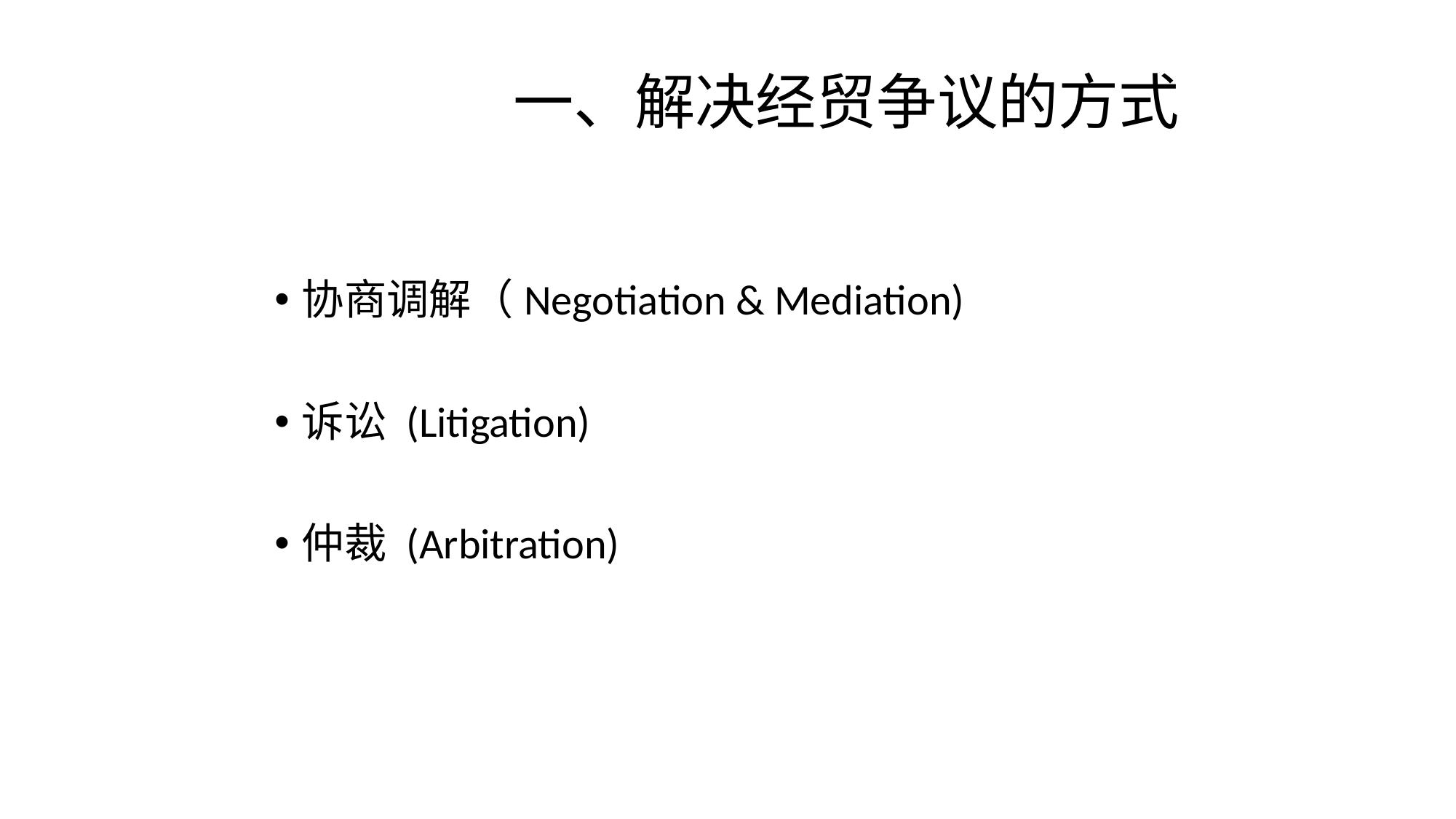

# 一、解决经贸争议的方式
协商调解（Negotiation & Mediation)

诉讼 (Litigation)

仲裁 (Arbitration)